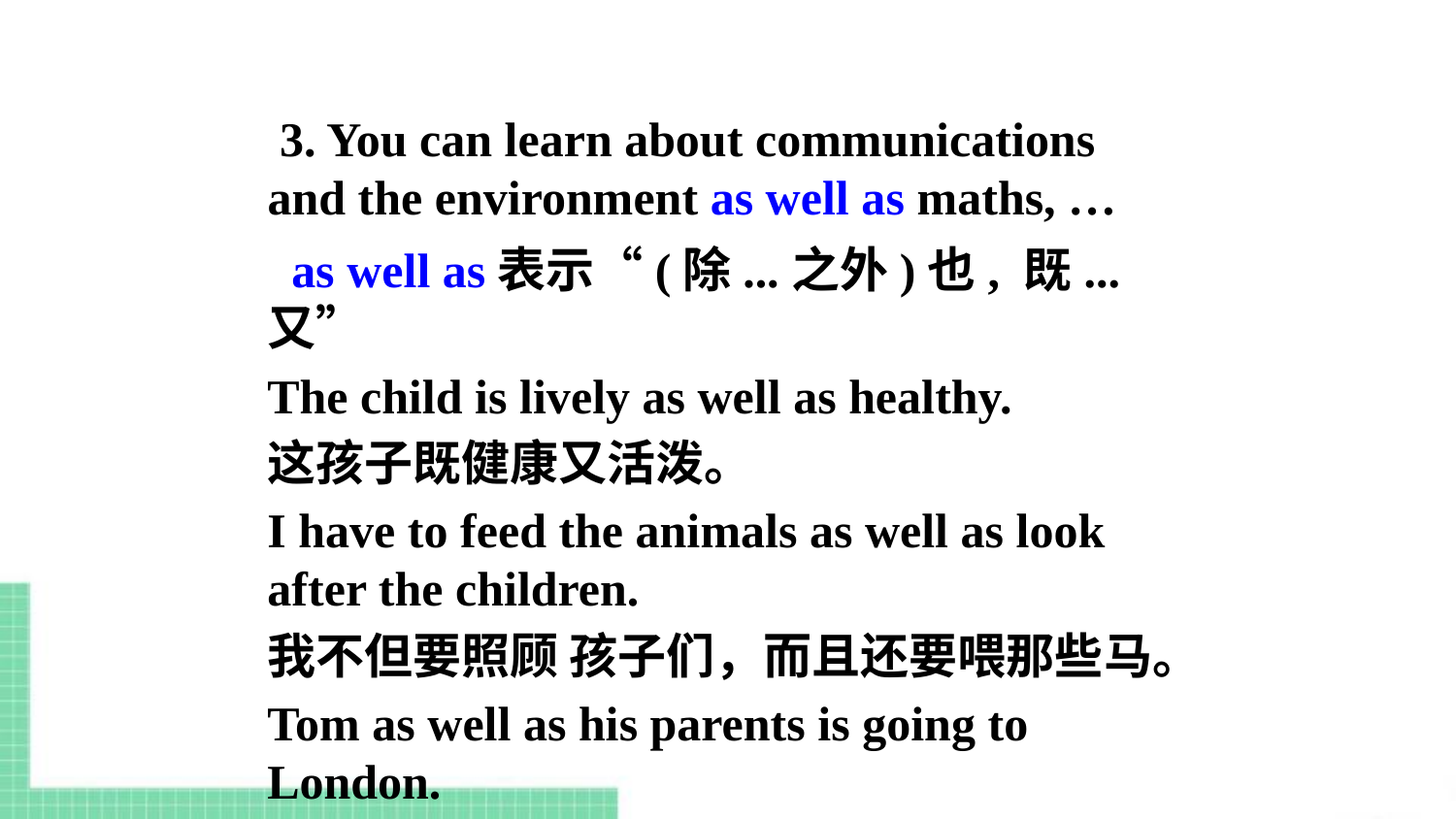

3. You can learn about communications and the environment as well as maths, …
  as well as表示“(除...之外)也, 既...又”
The child is lively as well as healthy.
这孩子既健康又活泼。
I have to feed the animals as well as look after the children.
我不但要照顾 孩子们，而且还要喂那些马。
Tom as well as his parents is going to London.
汤姆和他的父母要去伦敦。